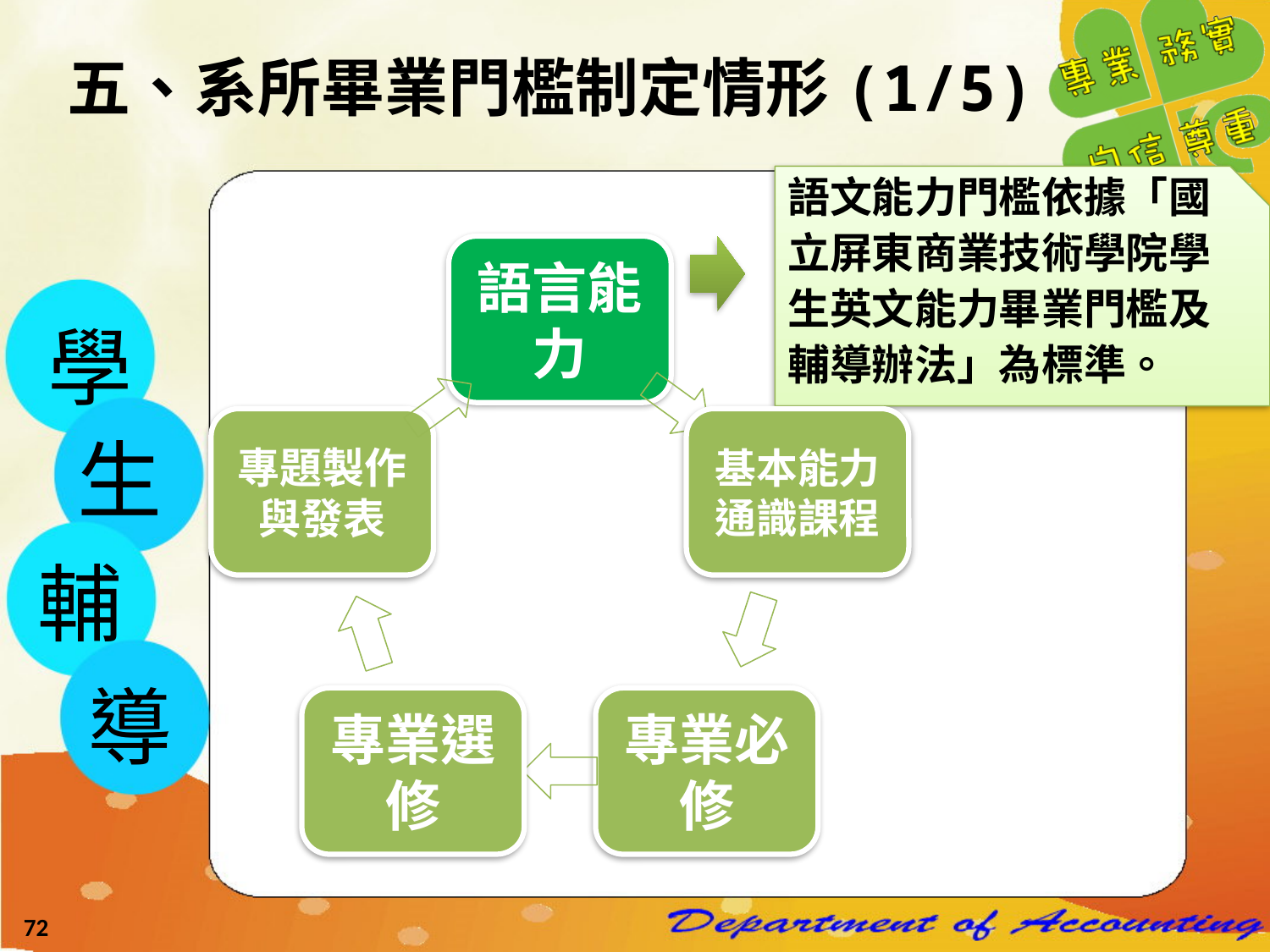

五、系所畢業門檻制定情形(1/5)
語文能力門檻依據「國立屏東商業技術學院學生英文能力畢業門檻及輔導辦法」為標準。

基本能力通識課程
專業必修
專業選修
專題製作與發表
語言能力

學
生
輔
導
72